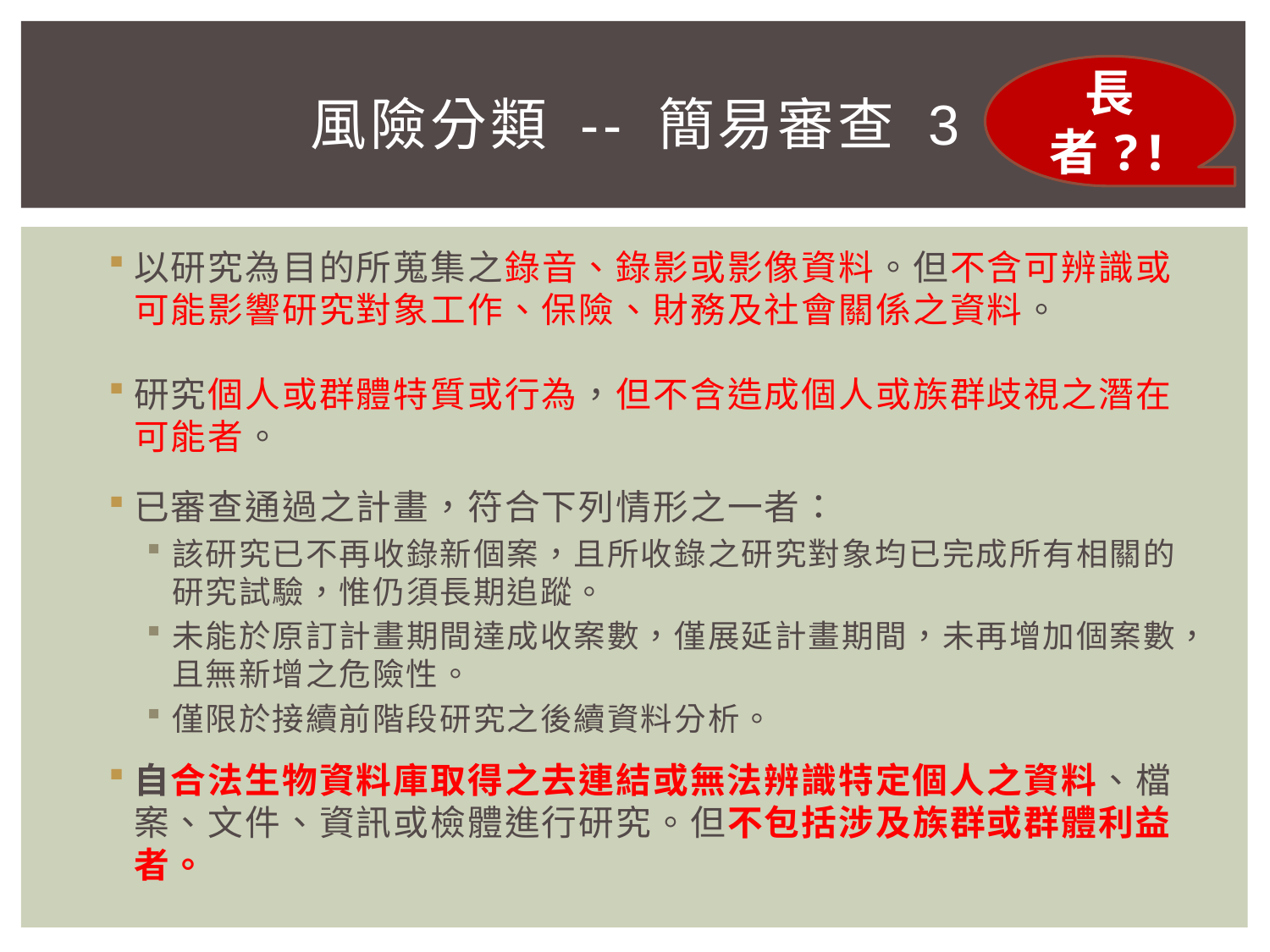

# 風險分類 -- 簡易審查 3
長者?!
以研究為目的所蒐集之錄音、錄影或影像資料。但不含可辨識或可能影響研究對象工作、保險、財務及社會關係之資料。
研究個人或群體特質或行為，但不含造成個人或族群歧視之潛在可能者。
已審查通過之計畫，符合下列情形之一者：
該研究已不再收錄新個案，且所收錄之研究對象均已完成所有相關的研究試驗，惟仍須長期追蹤。
未能於原訂計畫期間達成收案數，僅展延計畫期間，未再增加個案數，且無新增之危險性。
僅限於接續前階段研究之後續資料分析。
自合法生物資料庫取得之去連結或無法辨識特定個人之資料、檔案、文件、資訊或檢體進行研究。但不包括涉及族群或群體利益者。